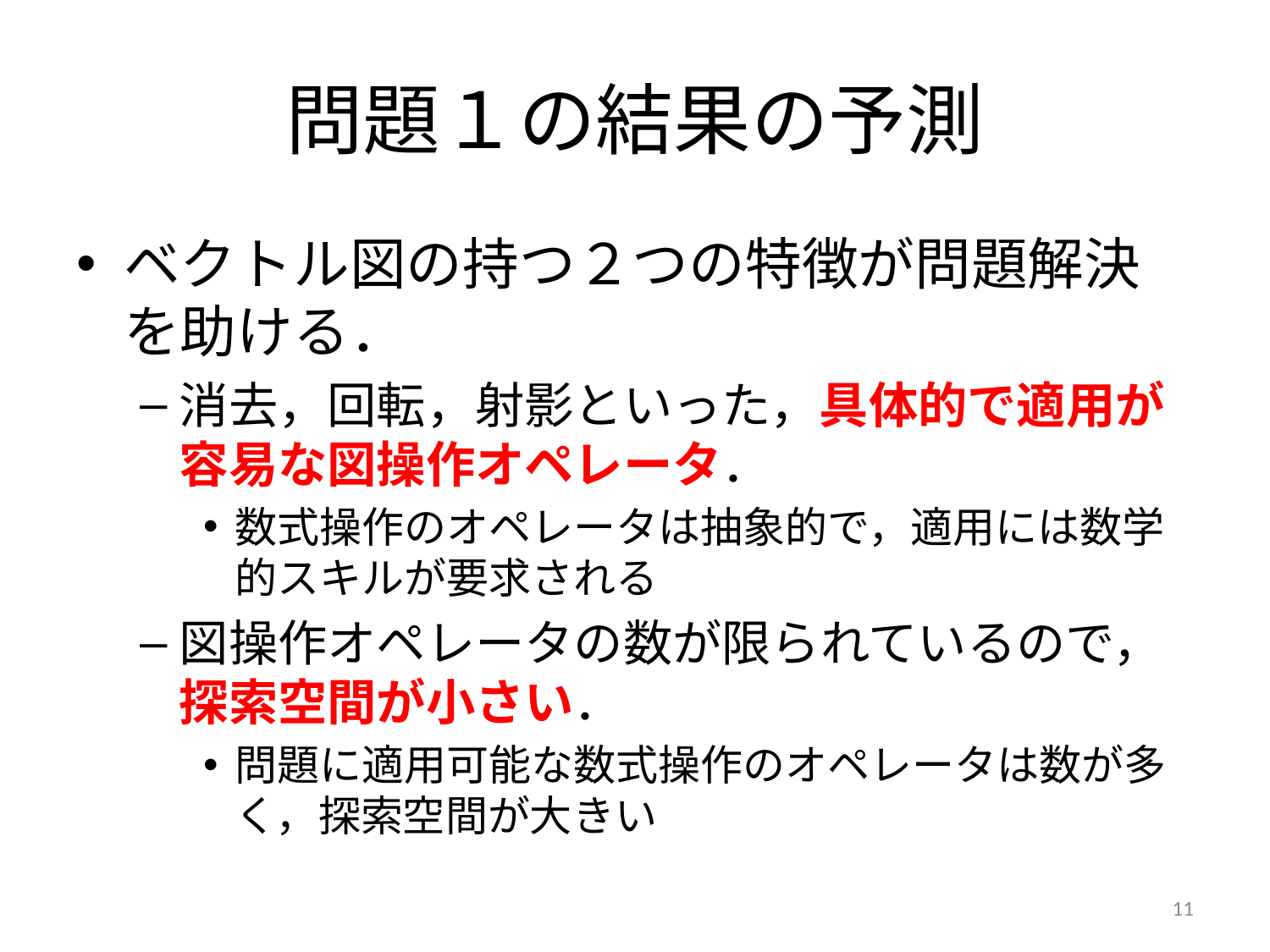

# 問題１の結果の予測
ベクトル図の持つ２つの特徴が問題解決を助ける．
消去，回転，射影といった，具体的で適用が容易な図操作オペレータ．
数式操作のオペレータは抽象的で，適用には数学的スキルが要求される
図操作オペレータの数が限られているので，探索空間が小さい．
問題に適用可能な数式操作のオペレータは数が多く，探索空間が大きい
11